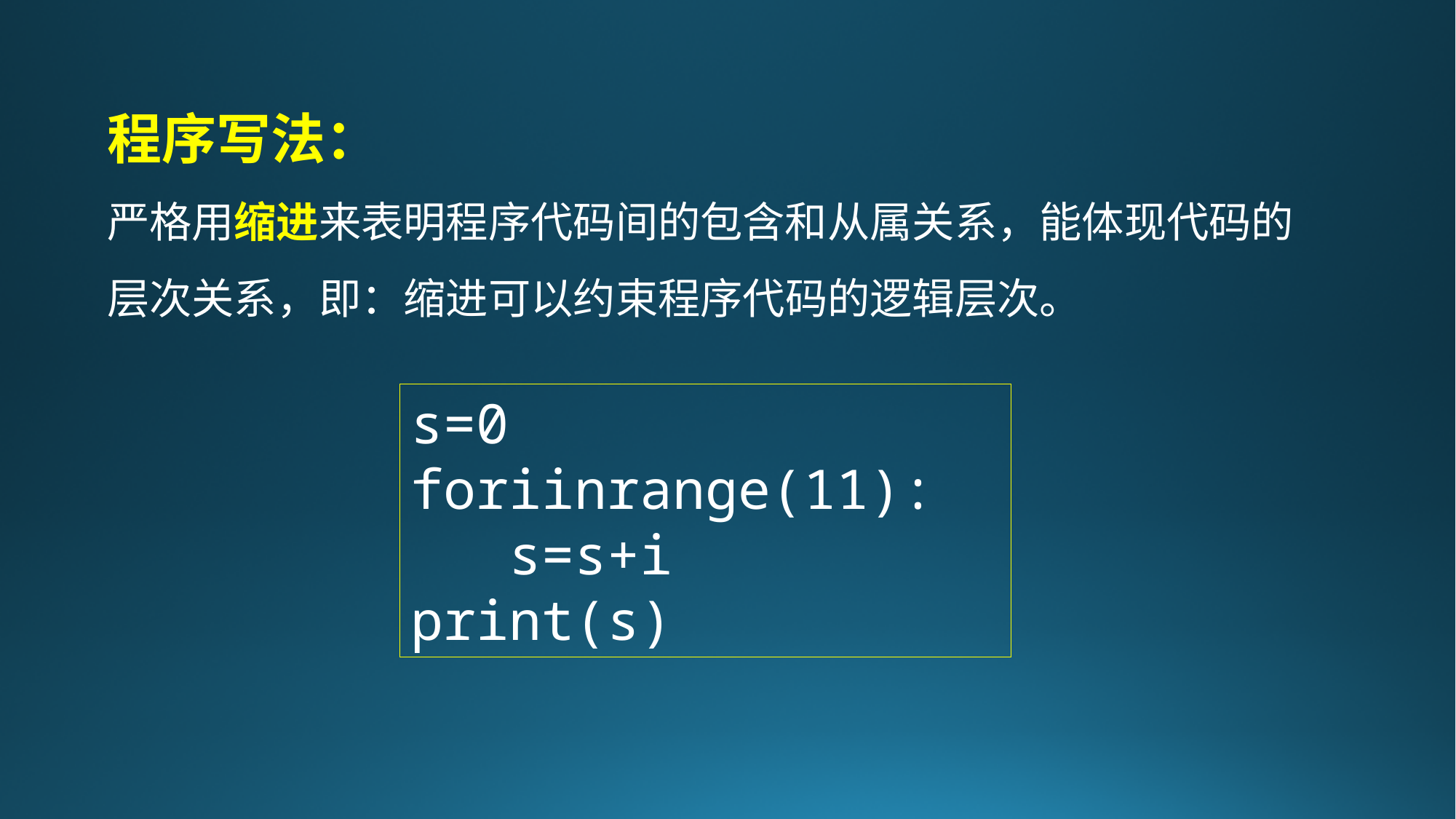

程序写法：
严格用缩进来表明程序代码间的包含和从属关系，能体现代码的层次关系，即：缩进可以约束程序代码的逻辑层次。
s=0
foriinrange(11):
   s=s+i
print(s)